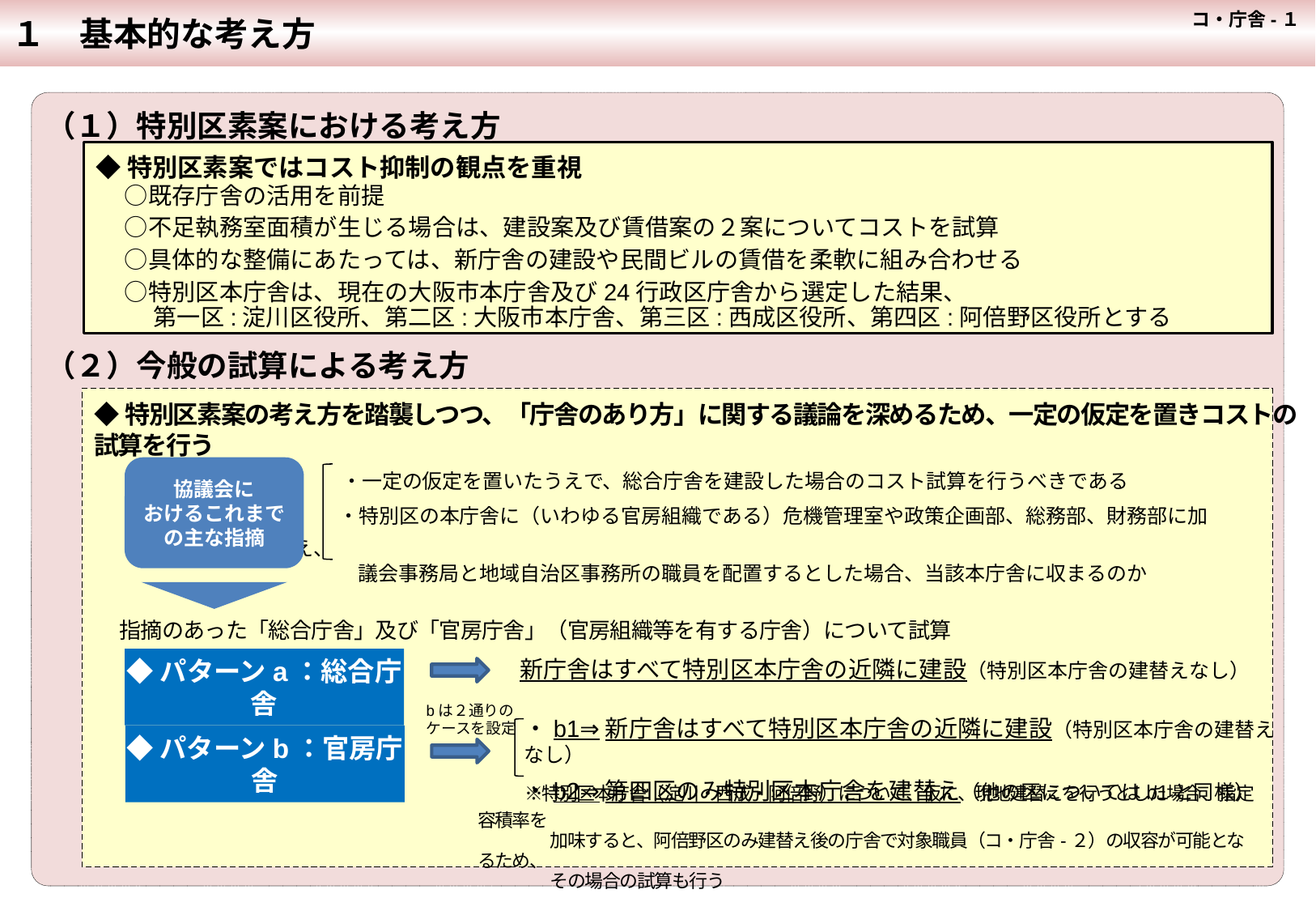

１　基本的な考え方
コ・庁舎-１
（１）特別区素案における考え方

（２）今般の試算による考え方

◆特別区素案ではコスト抑制の観点を重視
　 ○既存庁舎の活用を前提
　 ○不足執務室面積が生じる場合は、建設案及び賃借案の２案についてコストを試算
　 ○具体的な整備にあたっては、新庁舎の建設や民間ビルの賃借を柔軟に組み合わせる
　 ○特別区本庁舎は、現在の大阪市本庁舎及び24行政区庁舎から選定した結果、
　 　 第一区:淀川区役所、第二区:大阪市本庁舎、第三区:西成区役所、第四区:阿倍野区役所とする

◆特別区素案の考え方を踏襲しつつ、「庁舎のあり方」に関する議論を深めるため、一定の仮定を置きコストの試算を行う

   　・一定の仮定を置いたうえで、総合庁舎を建設した場合のコスト試算を行うべきである
   　・特別区の本庁舎に（いわゆる官房組織である）危機管理室や政策企画部、総務部、財務部に加え、
　　　 議会事務局と地域自治区事務所の職員を配置するとした場合、当該本庁舎に収まるのか
協議会に
おけるこれまでの主な指摘

指摘のあった「総合庁舎」及び「官房庁舎」（官房組織等を有する庁舎）について試算
◆パターンa：総合庁舎
　新庁舎はすべて特別区本庁舎の近隣に建設（特別区本庁舎の建替えなし）

bは２通りの
ケースを設定
・b1⇒新庁舎はすべて特別区本庁舎の近隣に建設（特別区本庁舎の建替えなし）
・b2⇒第四区のみ特別区本庁舎を建替え（他の区についてはb1と同様）

◆パターンb：官房庁舎

　※特別区本庁舎（淀川・西成・阿倍野）について、仮に、現地建替えを行うとした場合、指定容積率を
　　　　 加味すると、阿倍野区のみ建替え後の庁舎で対象職員（コ・庁舎-２）の収容が可能となるため、
　　　　 その場合の試算も行う